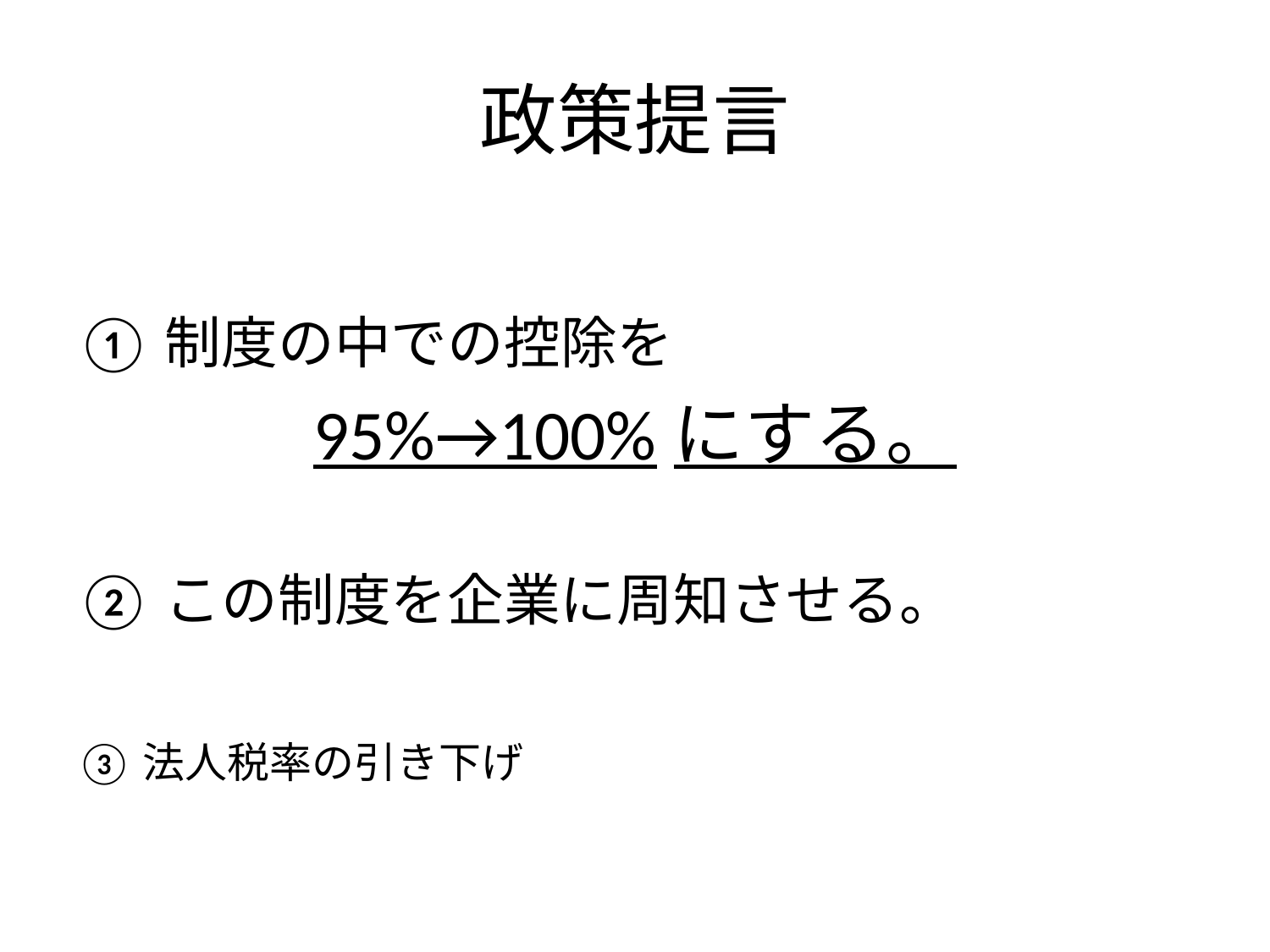

# 政策提言

①制度の中での控除を
95%→100%にする。

②この制度を企業に周知させる。

③法人税率の引き下げ